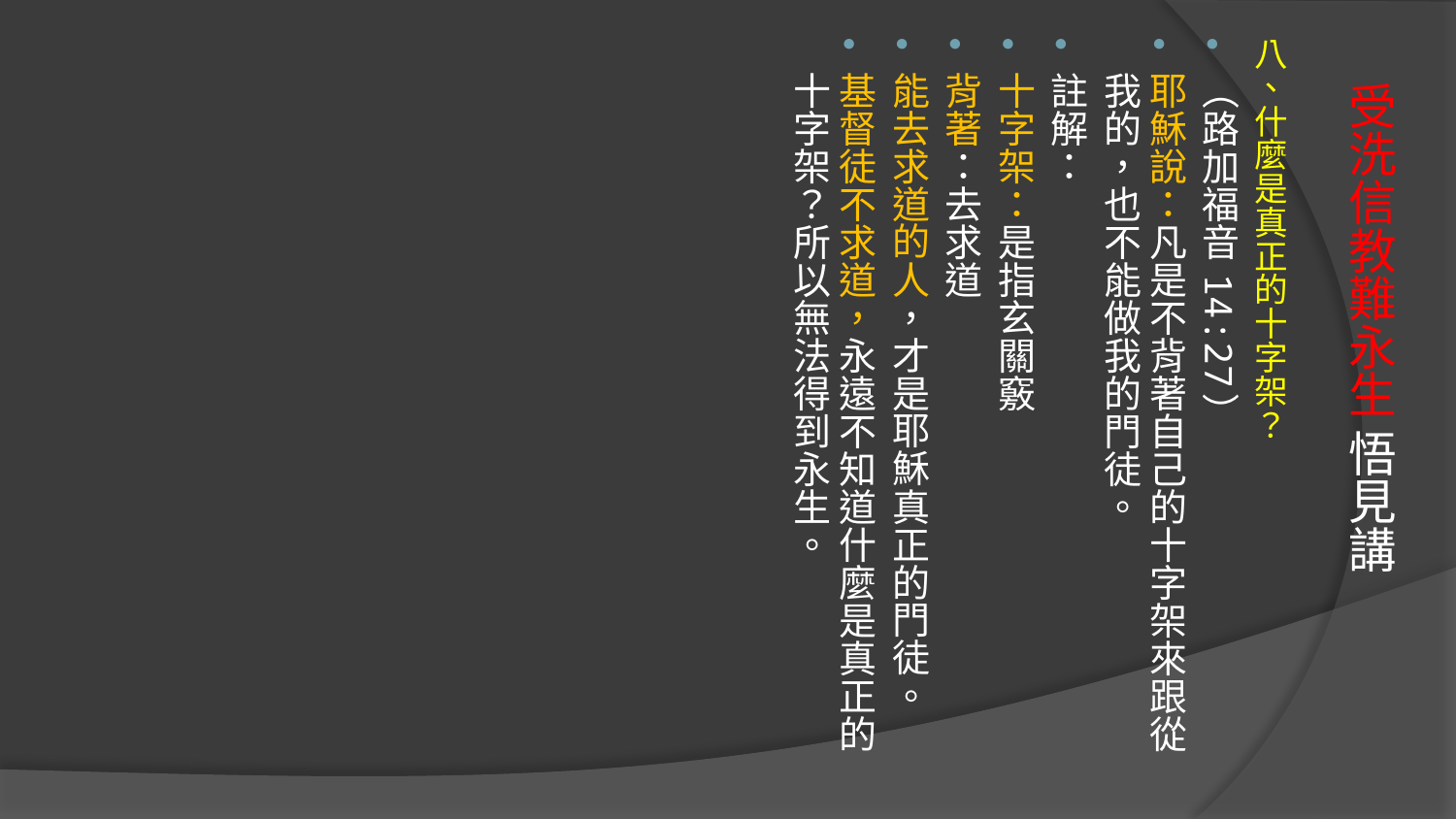

八、什麼是真正的十字架？
（路加福音 14:27）
耶穌說：凡是不背著自己的十字架來跟從我的，也不能做我的門徒。
註解：
十字架：是指玄關竅
背著：去求道
能去求道的人，才是耶穌真正的門徒。
基督徒不求道，永遠不知道什麼是真正的十字架？所以無法得到永生。

# 受洗信教難永生 悟見講